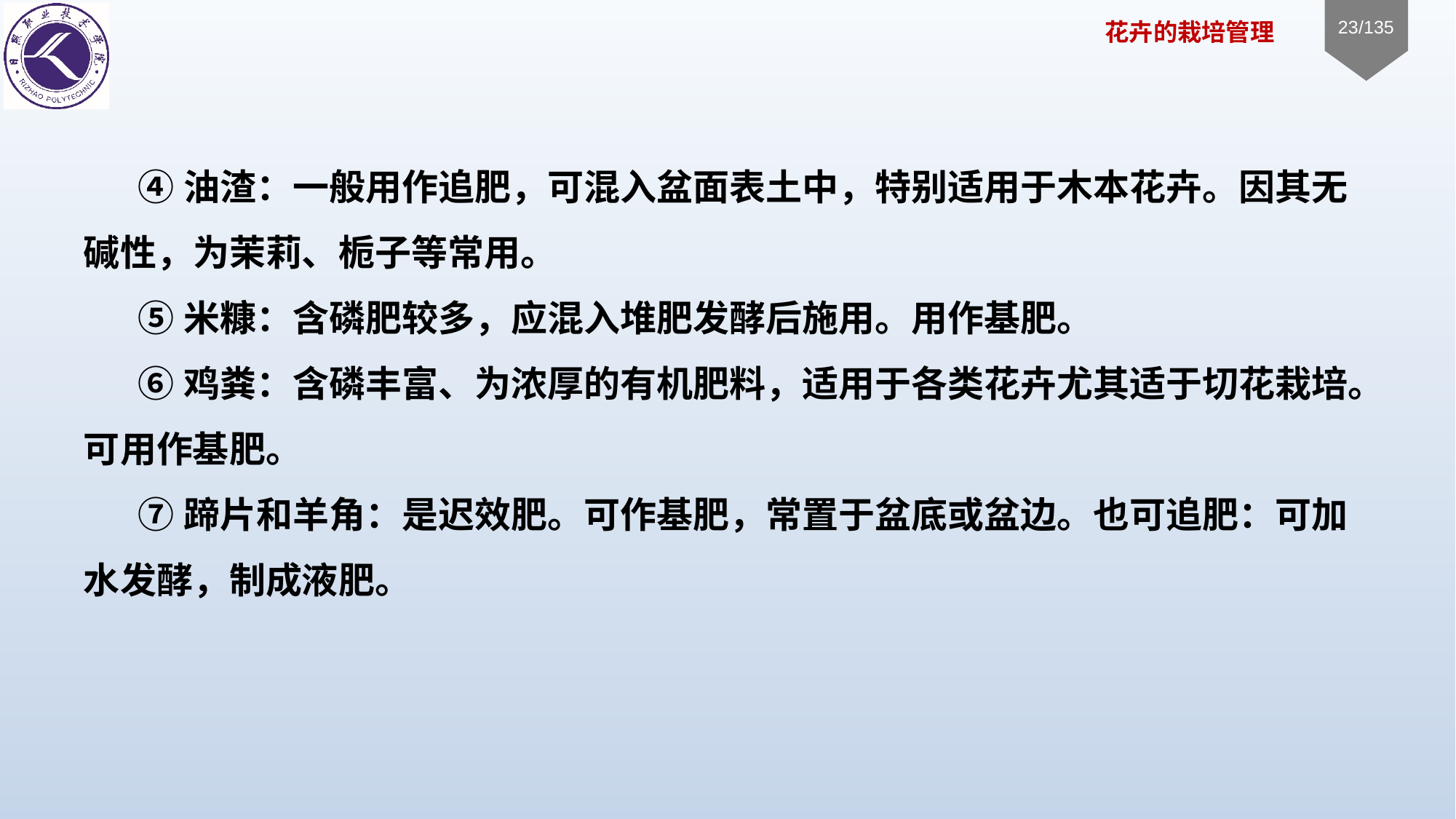

④油渣：一般用作追肥，可混入盆面表土中，特别适用于木本花卉。因其无碱性，为茉莉、栀子等常用。
⑤米糠：含磷肥较多，应混入堆肥发酵后施用。用作基肥。
⑥鸡粪：含磷丰富、为浓厚的有机肥料，适用于各类花卉尤其适于切花栽培。可用作基肥。
⑦蹄片和羊角：是迟效肥。可作基肥，常置于盆底或盆边。也可追肥：可加水发酵，制成液肥。